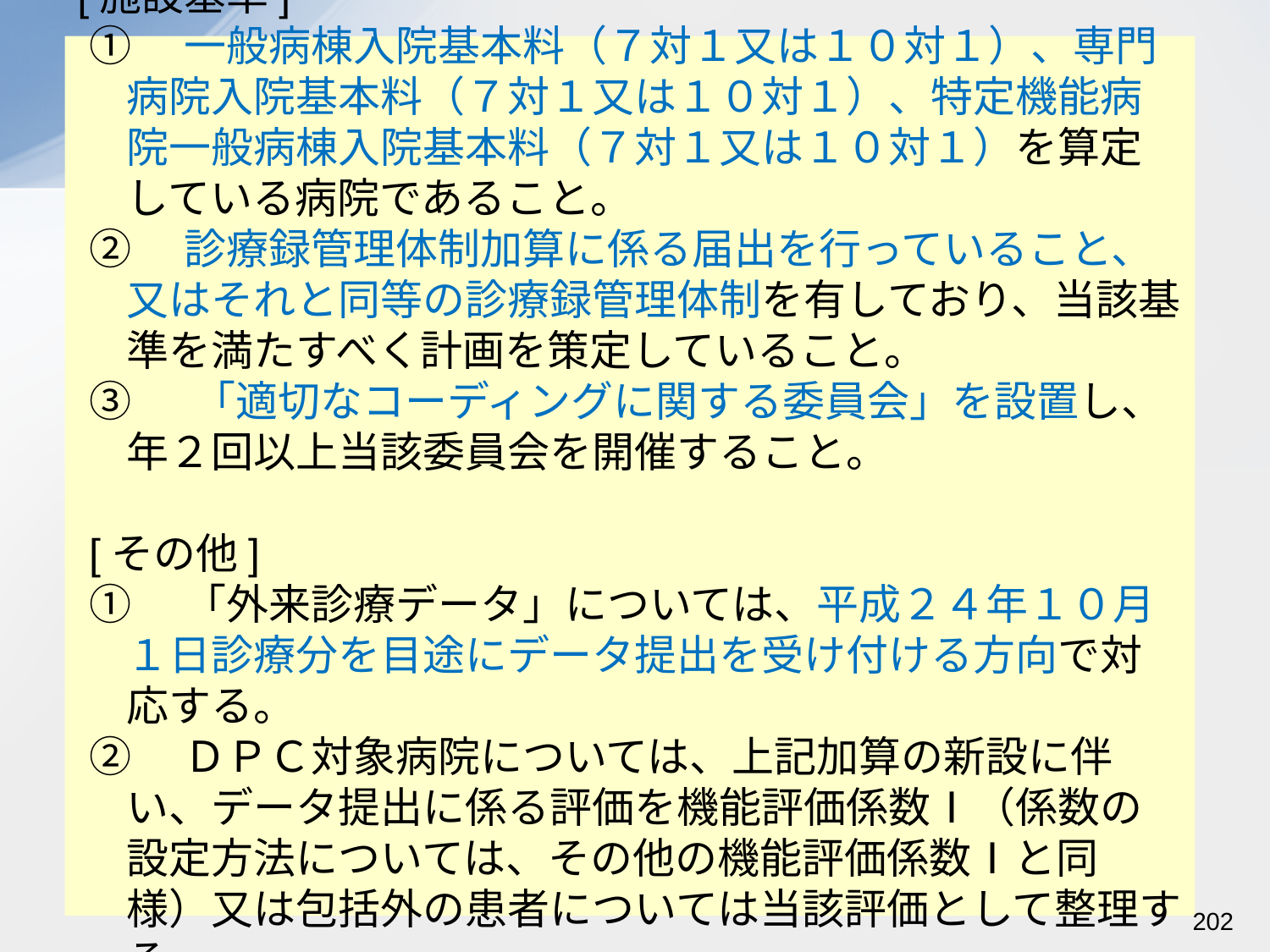

[施設基準]
①　一般病棟入院基本料（７対１又は１０対１）、専門病院入院基本料（７対１又は１０対１）、特定機能病院一般病棟入院基本料（７対１又は１０対１）を算定している病院であること。
②　診療録管理体制加算に係る届出を行っていること、又はそれと同等の診療録管理体制を有しており、当該基準を満たすべく計画を策定していること。
③　 「適切なコーディングに関する委員会」を設置し、年２回以上当該委員会を開催すること。

[その他]
①　「外来診療データ」については、平成２４年１０月１日診療分を目途にデータ提出を受け付ける方向で対応する。
②　ＤＰＣ対象病院については、上記加算の新設に伴い、データ提出に係る評価を機能評価係数Ⅰ（係数の設定方法については、その他の機能評価係数Ⅰと同様）又は包括外の患者については当該評価として整理する。
202